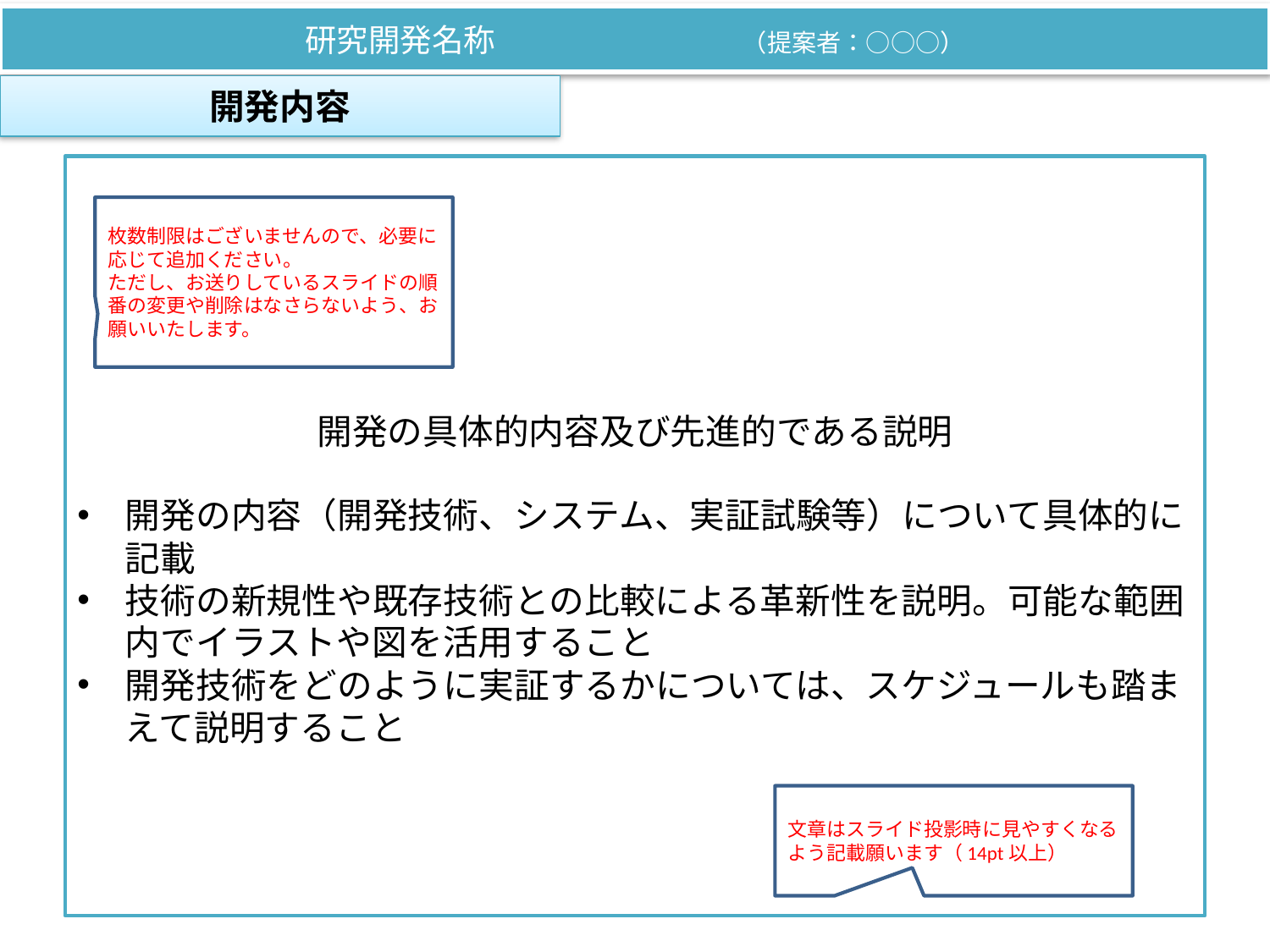

研究開発名称　　　　　　　　（提案者：○○○）
開発内容

開発の具体的内容及び先進的である説明

開発の内容（開発技術、システム、実証試験等）について具体的に記載
技術の新規性や既存技術との比較による革新性を説明。可能な範囲内でイラストや図を活用すること
開発技術をどのように実証するかについては、スケジュールも踏まえて説明すること
枚数制限はございませんので、必要に応じて追加ください。
ただし、お送りしているスライドの順番の変更や削除はなさらないよう、お願いいたします。
文章はスライド投影時に見やすくなるよう記載願います（14pt以上）